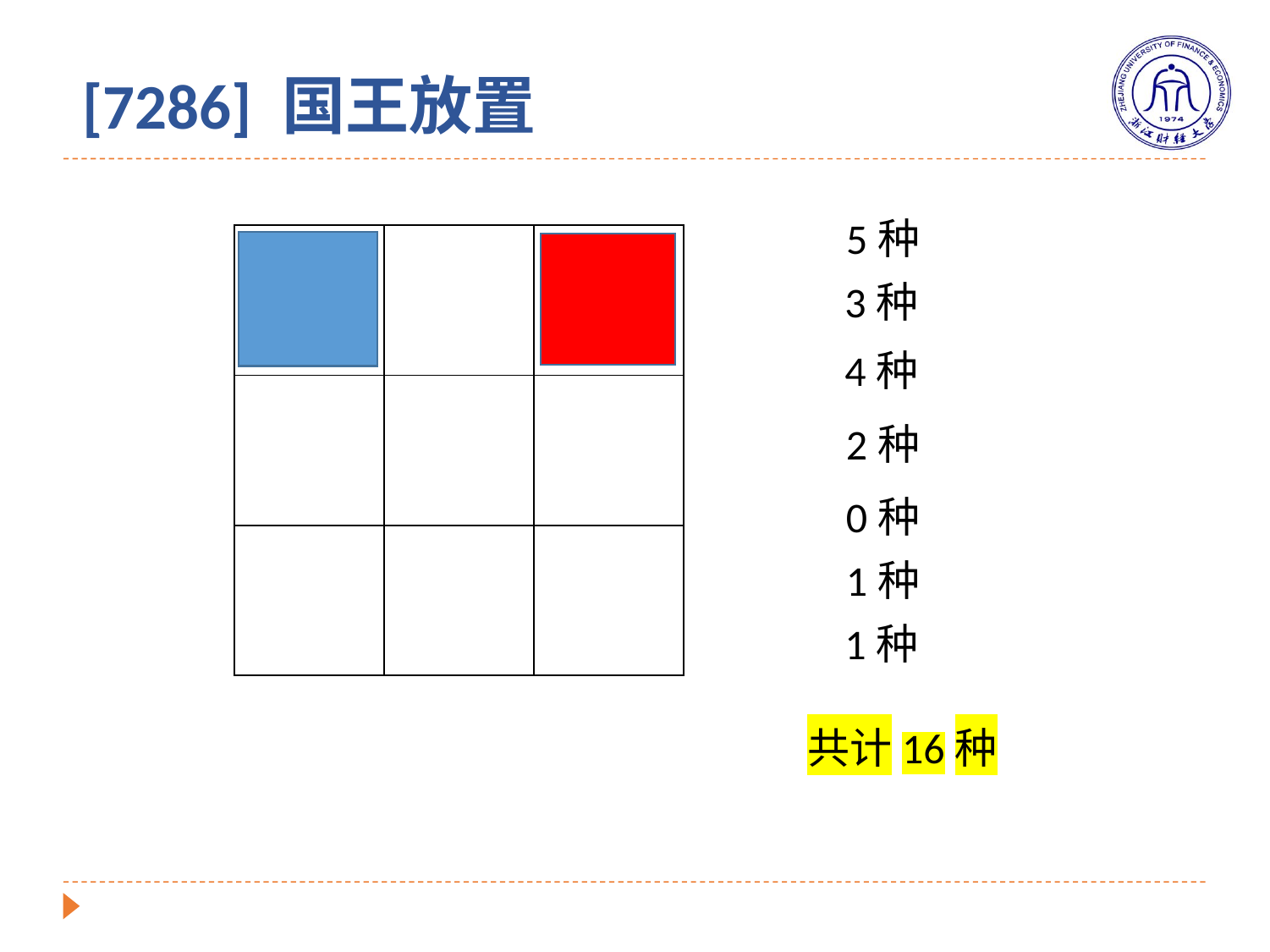

[7286] 国王放置
5种
|  |  |  |
| --- | --- | --- |
|  |  |  |
|  |  |  |

3种
4种
2种
0种
1种
1种
共计16种
32